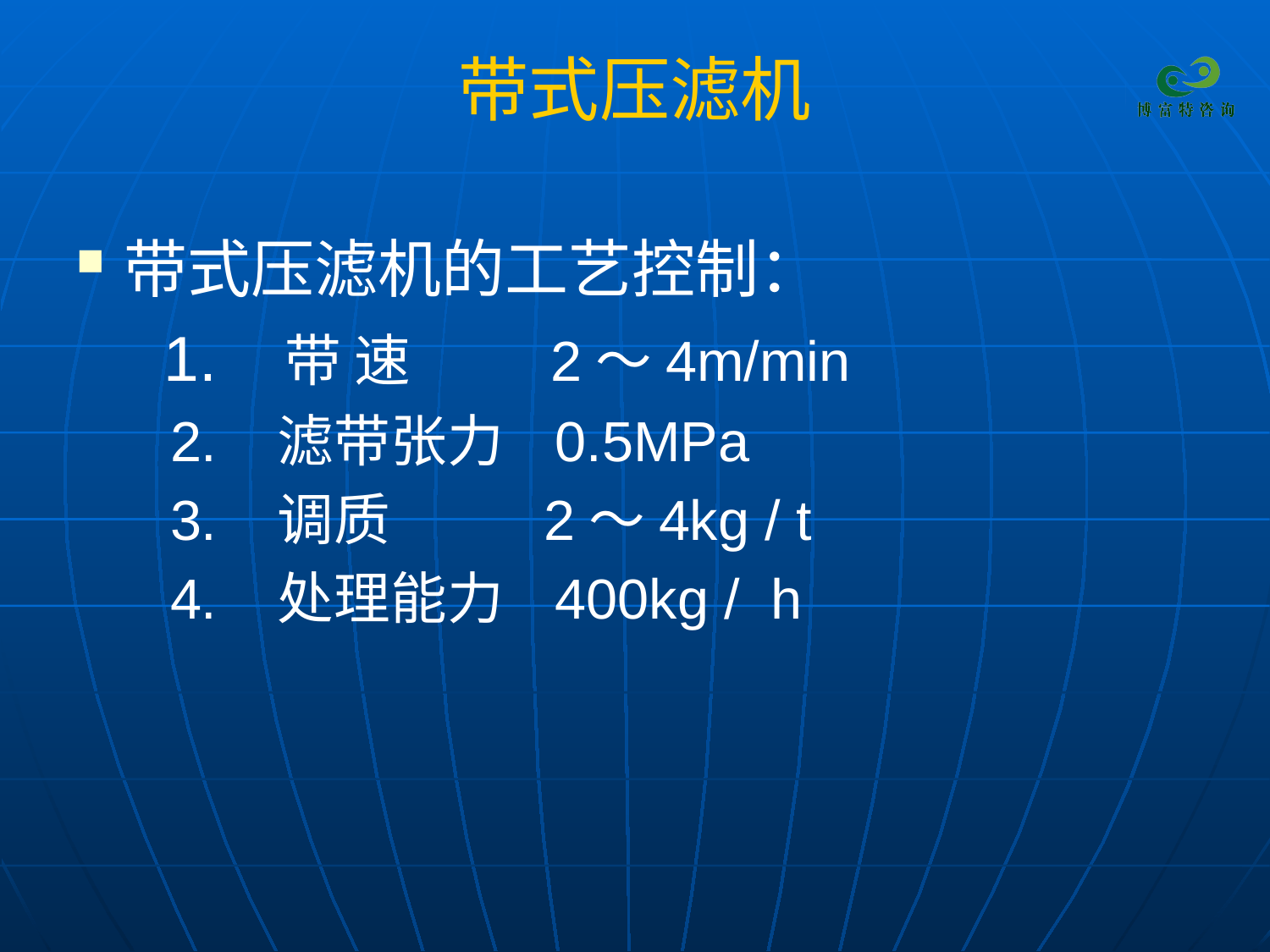

# 带式压滤机
带式压滤机的工艺控制：
     1.   带 速          2～4m/min
      2.   滤带张力   0.5MPa
      3.   调质           2～4kg / t
      4.   处理能力   400kg /  h